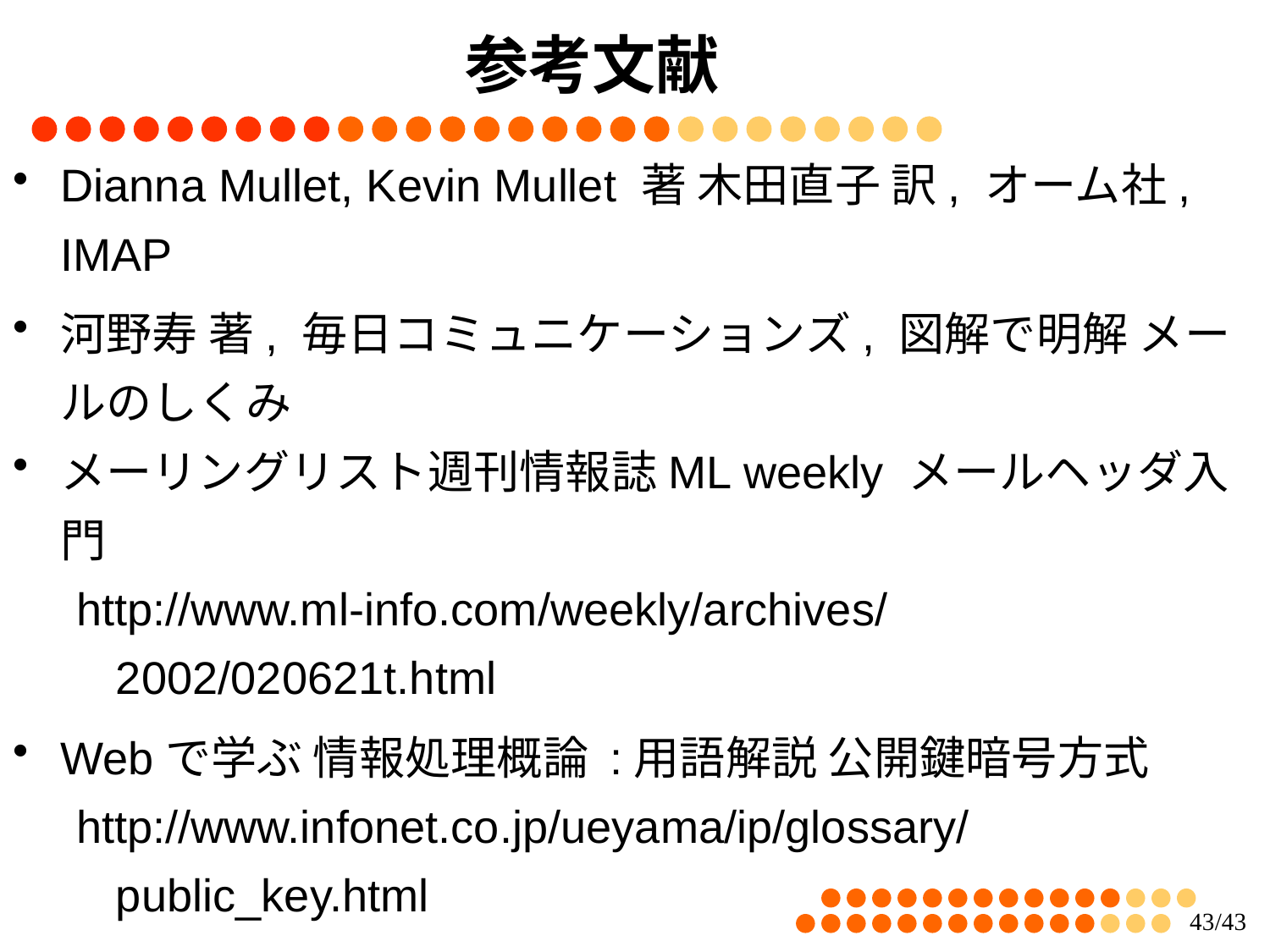

# 参考文献
Dianna Mullet, Kevin Mullet 著 木田直子 訳, オーム社, IMAP
河野寿 著, 毎日コミュニケーションズ, 図解で明解 メールのしくみ
メーリングリスト週刊情報誌ML weekly メールヘッダ入門
http://www.ml-info.com/weekly/archives/2002/020621t.html
Webで学ぶ 情報処理概論 :用語解説 公開鍵暗号方式
http://www.infonet.co.jp/ueyama/ip/glossary/public_key.html
@ IT :インターネット・プロトコル詳説
http://www.atmarkit.co.jp/fnetwork/
IT 用語辞典  e-word
http://e-words.jp/

43/43